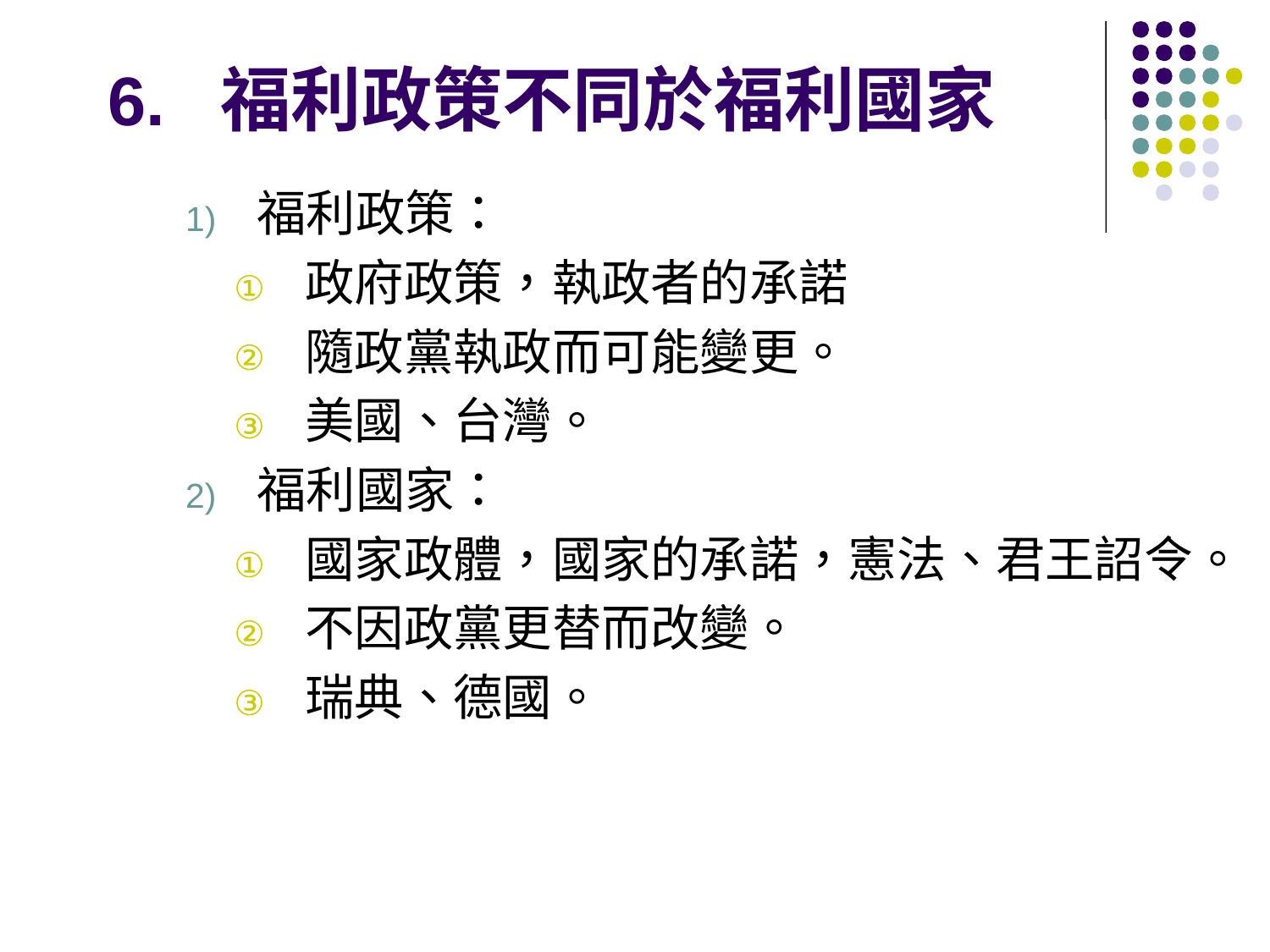

6.  福利政策不同於福利國家
福利政策：
政府政策，執政者的承諾
隨政黨執政而可能變更。
美國、台灣。
福利國家：
國家政體，國家的承諾，憲法、君王詔令。
不因政黨更替而改變。
瑞典、德國。